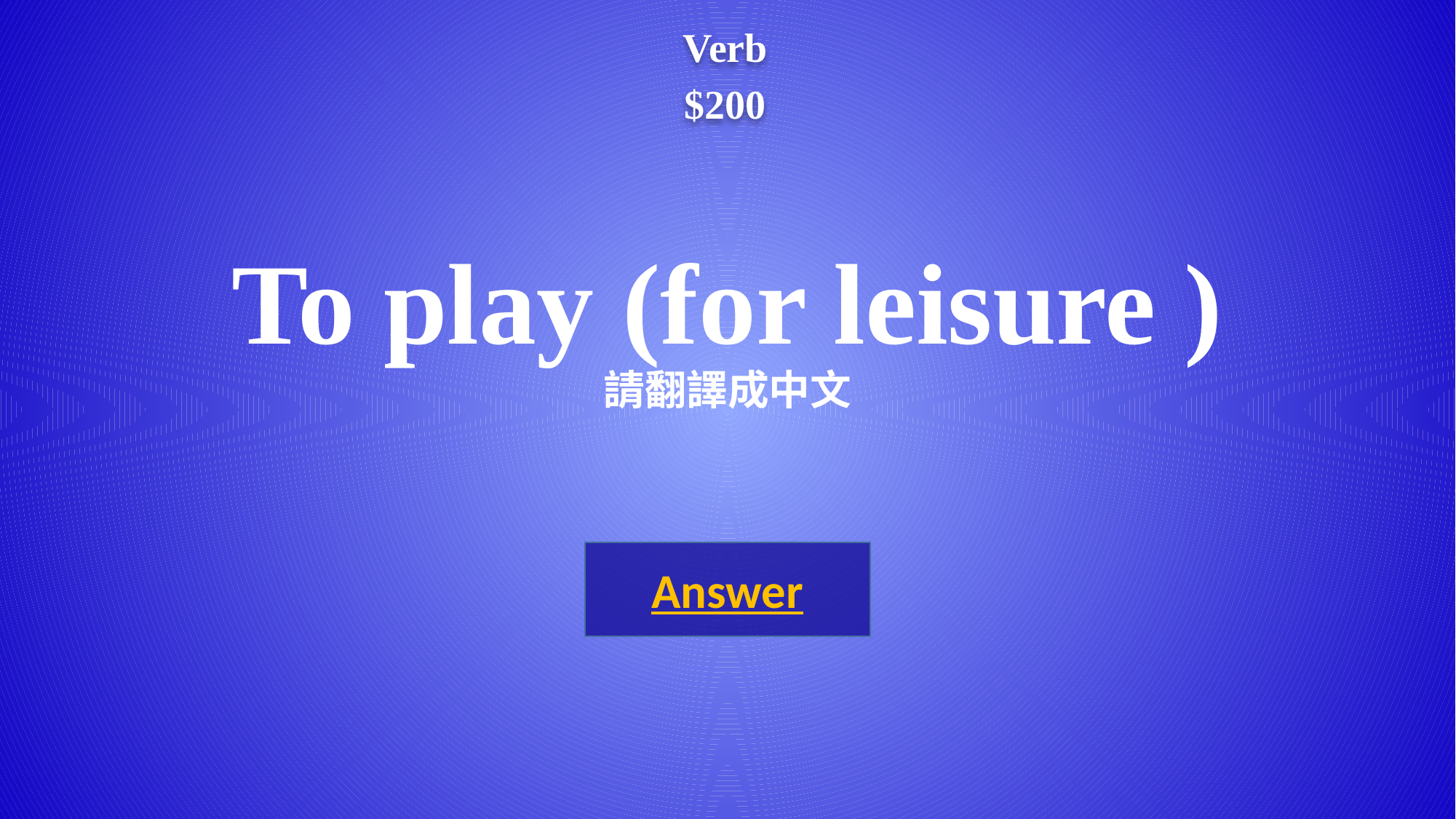

Verb
 $200
# To play (for leisure ) 請翻譯成中文